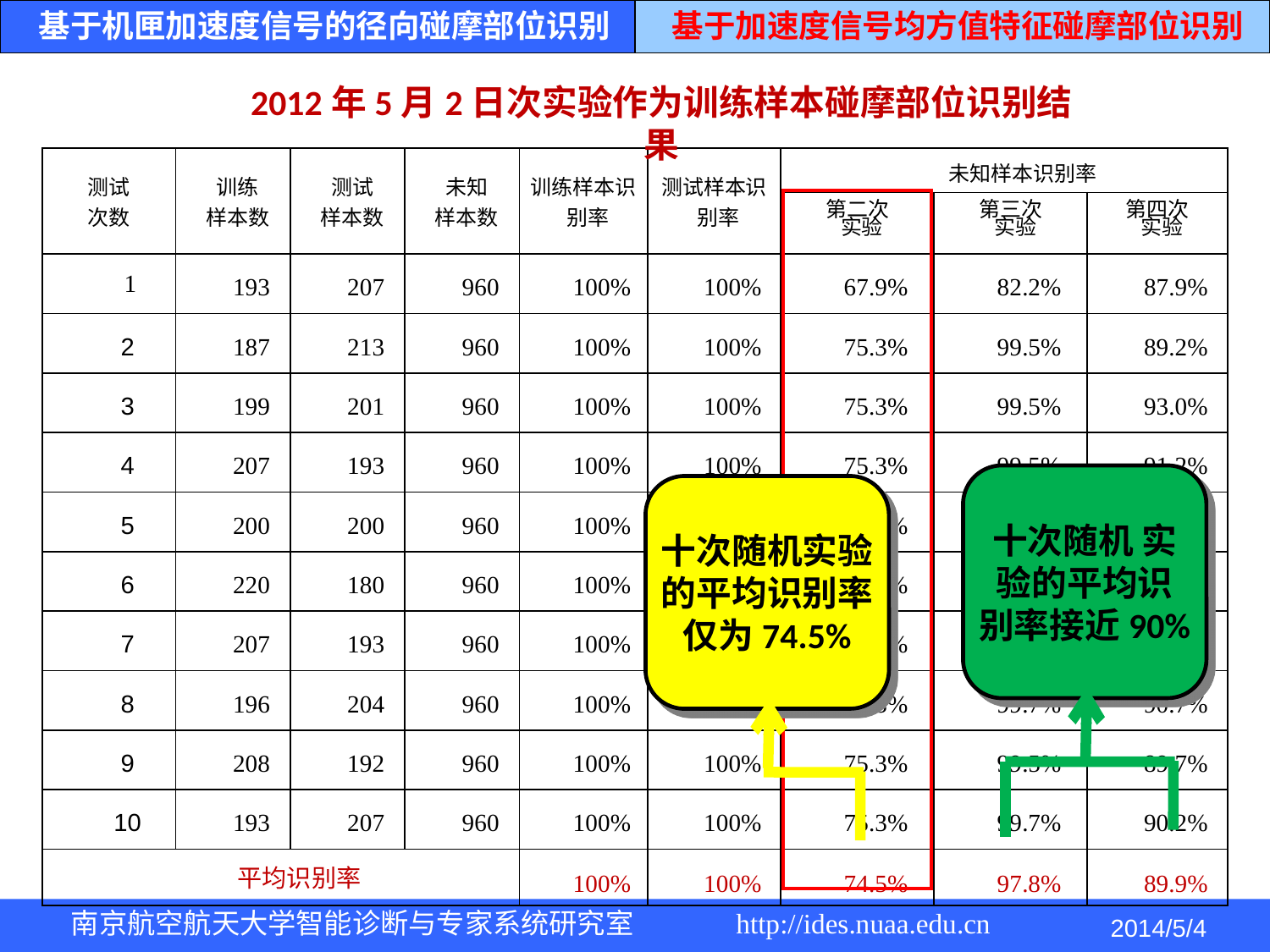

基于加速度信号均方值特征碰摩部位识别

基于机匣加速度信号的径向碰摩部位识别

2012年5月2日次实验作为训练样本碰摩部位识别结果
| 测试 次数 | 训练 样本数 | 测试 样本数 | 未知 样本数 | 训练样本识别率 | 测试样本识别率 | 未知样本识别率 |  |  |
| --- | --- | --- | --- | --- | --- | --- | --- | --- |
|  |  |  |  |  |  | 第二次 实验 | 第三次 实验 | 第四次 实验 |
| 1 | 193 | 207 | 960 | 100% | 100% | 67.9% | 82.2% | 87.9% |
| 2 | 187 | 213 | 960 | 100% | 100% | 75.3% | 99.5% | 89.2% |
| 3 | 199 | 201 | 960 | 100% | 100% | 75.3% | 99.5% | 93.0% |
| 4 | 207 | 193 | 960 | 100% | 100% | 75.3% | 99.5% | 91.2% |
| 5 | 200 | 200 | 960 | 100% | 100% | 75.3% | 99.7% | 86.7% |
| 6 | 220 | 180 | 960 | 100% | 100% | 75.0% | 99.5% | 90.2% |
| 7 | 207 | 193 | 960 | 100% | 100% | 75.3% | 99.5% | 90.2% |
| 8 | 196 | 204 | 960 | 100% | 100% | 75.3% | 99.7% | 90.7% |
| 9 | 208 | 192 | 960 | 100% | 100% | 75.3% | 99.5% | 89.7% |
| 10 | 193 | 207 | 960 | 100% | 100% | 75.3% | 99.7% | 90.2% |
| 平均识别率 |  |  |  | 100% | 100% | 74.5% | 97.8% | 89.9% |

十次随机 实
验的平均识
别率接近90%
十次随机实验
的平均识别率
仅为74.5%
2014/5/4
南京航空航天大学智能诊断与专家系统研究室               http://ides.nuaa.edu.cn